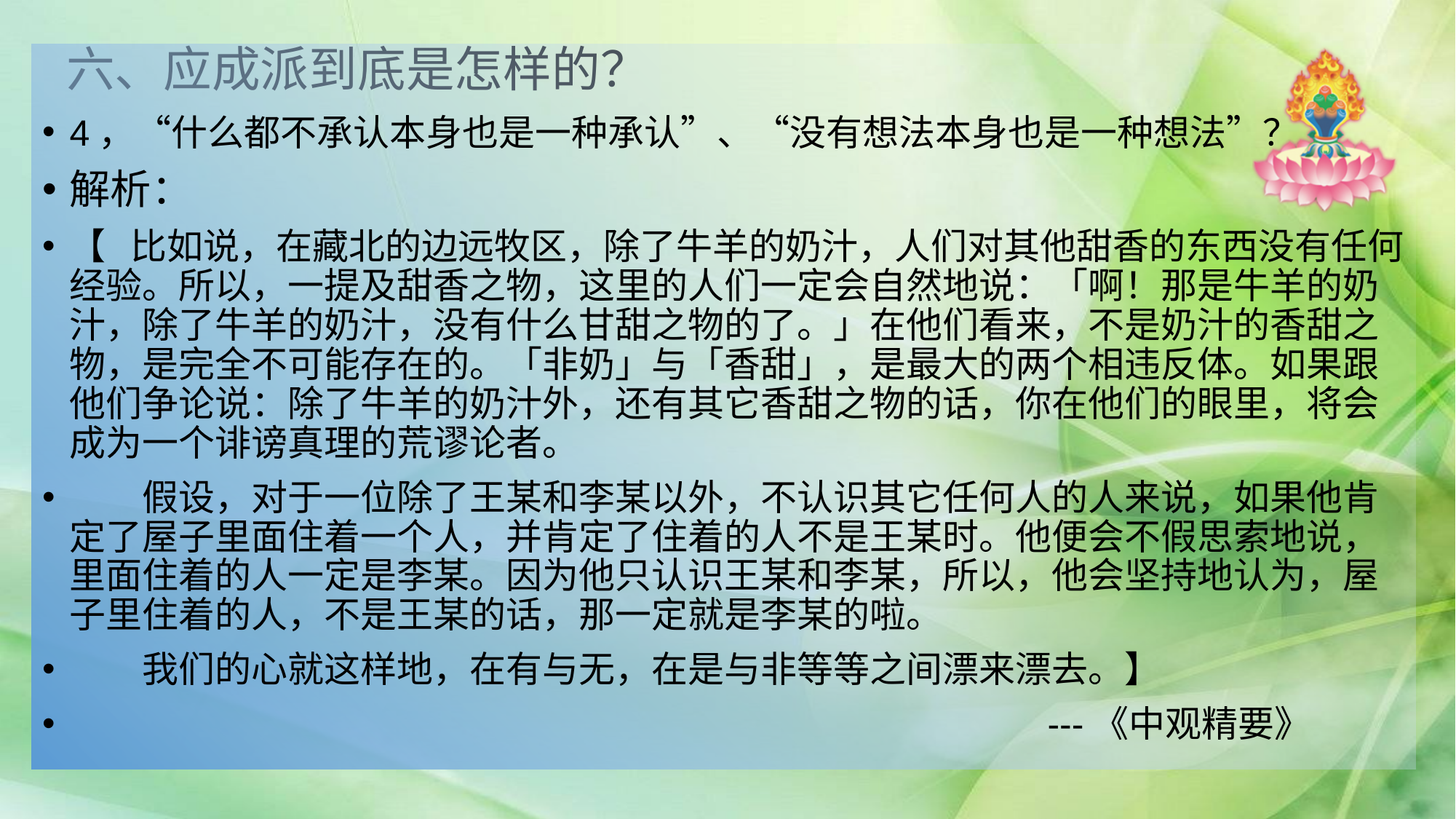

# 六、应成派到底是怎样的？

4，“什么都不承认本身也是一种承认”、“没有想法本身也是一种想法”？
解析：
【   比如说，在藏北的边远牧区，除了牛羊的奶汁，人们对其他甜香的东西没有任何经验。所以，一提及甜香之物，这里的人们一定会自然地说：「啊！那是牛羊的奶汁，除了牛羊的奶汁，没有什么甘甜之物的了。」在他们看来，不是奶汁的香甜之物，是完全不可能存在的。「非奶」与「香甜」，是最大的两个相违反体。如果跟他们争论说：除了牛羊的奶汁外，还有其它香甜之物的话，你在他们的眼里，将会成为一个诽谤真理的荒谬论者。
　　假设，对于一位除了王某和李某以外，不认识其它任何人的人来说，如果他肯定了屋子里面住着一个人，并肯定了住着的人不是王某时。他便会不假思索地说，里面住着的人一定是李某。因为他只认识王某和李某，所以，他会坚持地认为，屋子里住着的人，不是王某的话，那一定就是李某的啦。
　　我们的心就这样地，在有与无，在是与非等等之间漂来漂去。】
                                                                                                ---《中观精要》